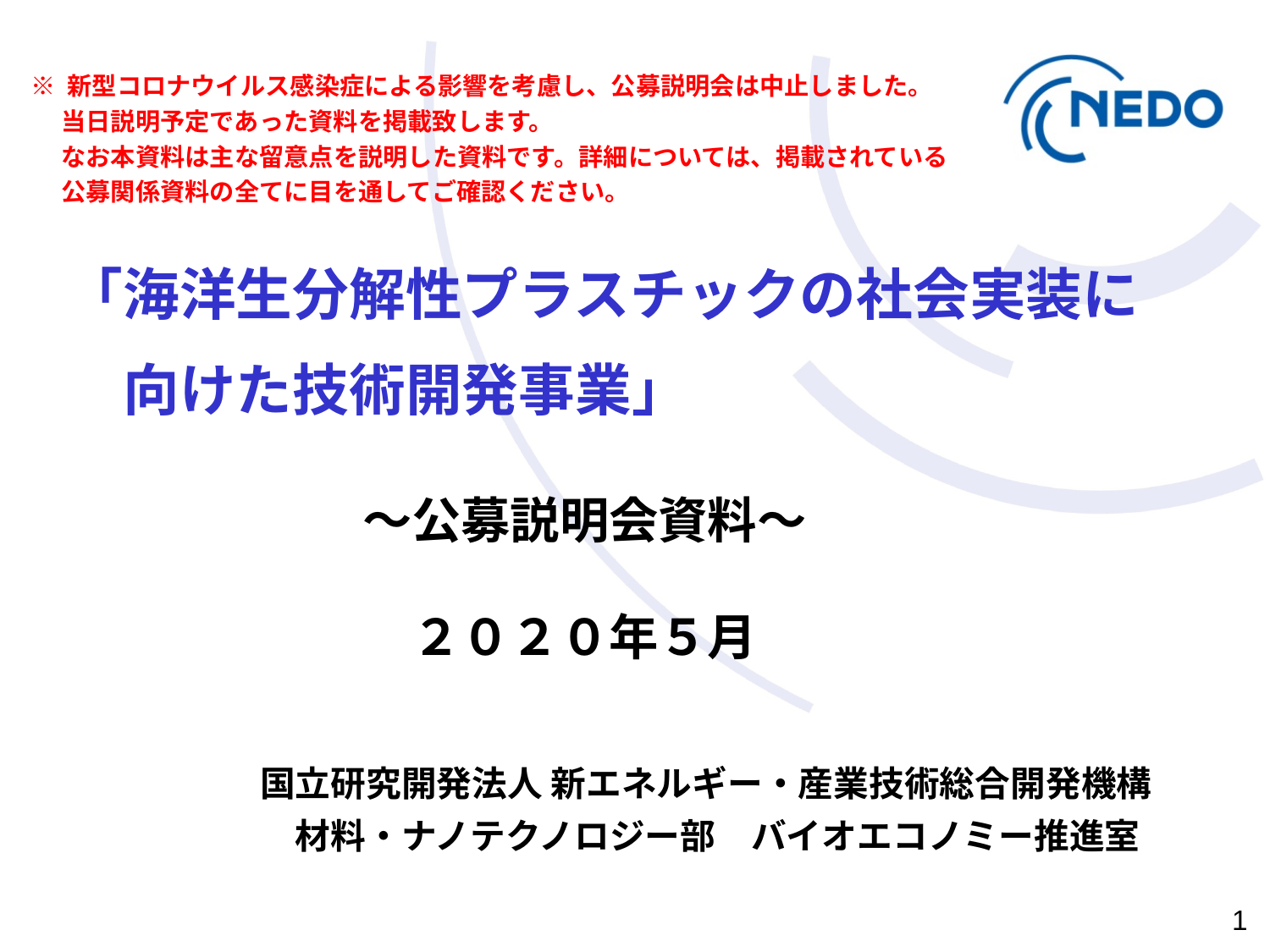

※ 新型コロナウイルス感染症による影響を考慮し、公募説明会は中止しました。
　 当日説明予定であった資料を掲載致します。
　 なお本資料は主な留意点を説明した資料です。詳細については、掲載されている
　 公募関係資料の全てに目を通してご確認ください。
「海洋生分解性プラスチックの社会実装に
　向けた技術開発事業」
　　　　　　～公募説明会資料～
　　　　　　　２０２０年５月
国立研究開発法人 新エネルギー・産業技術総合開発機構
　材料・ナノテクノロジー部　バイオエコノミー推進室
1